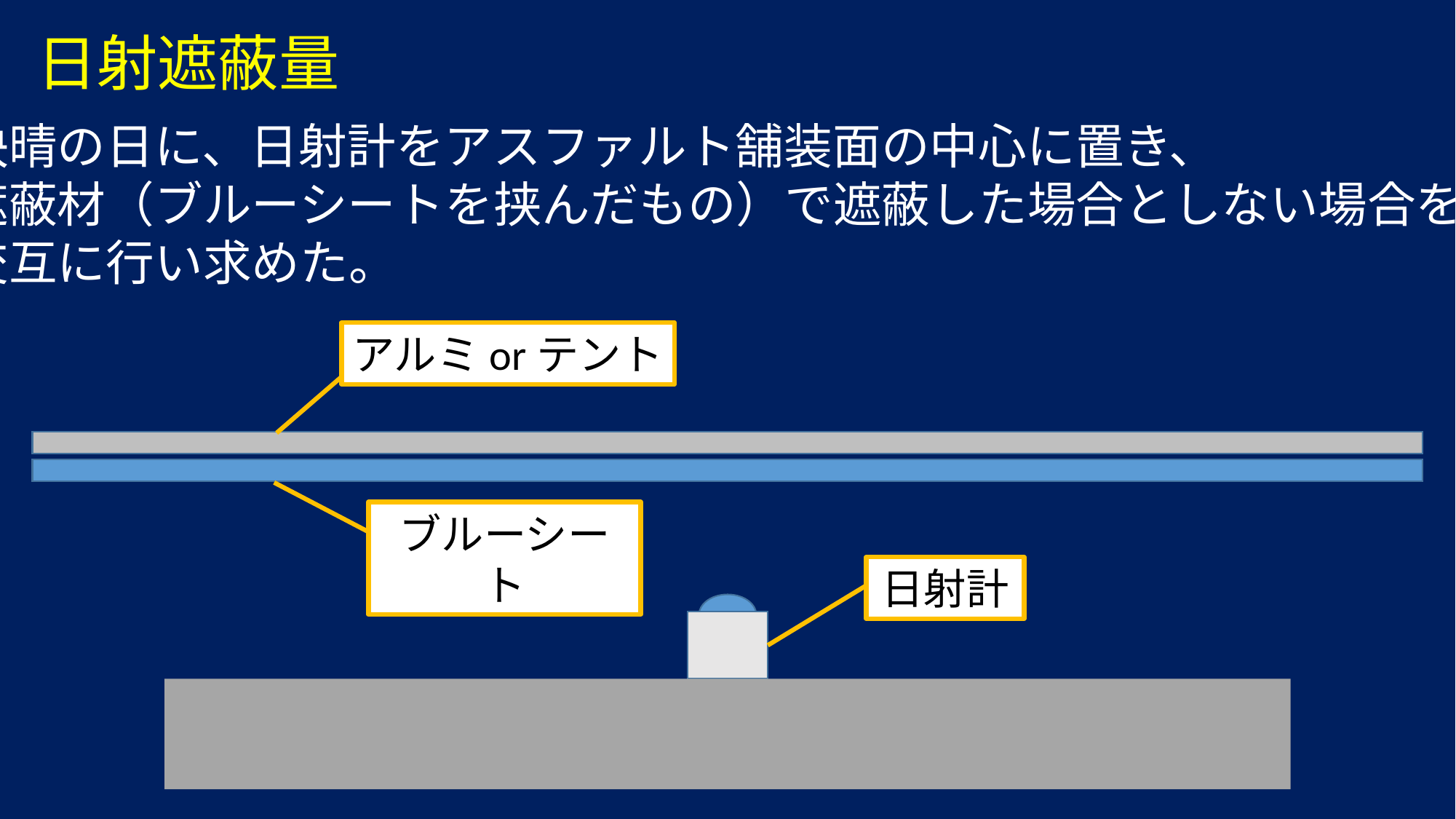

日射遮蔽量
快晴の日に、日射計をアスファルト舗装面の中心に置き、
遮蔽材（ブルーシートを挟んだもの）で遮蔽した場合としない場合を
交互に行い求めた。
アルミorテント

ブルーシート
日射計